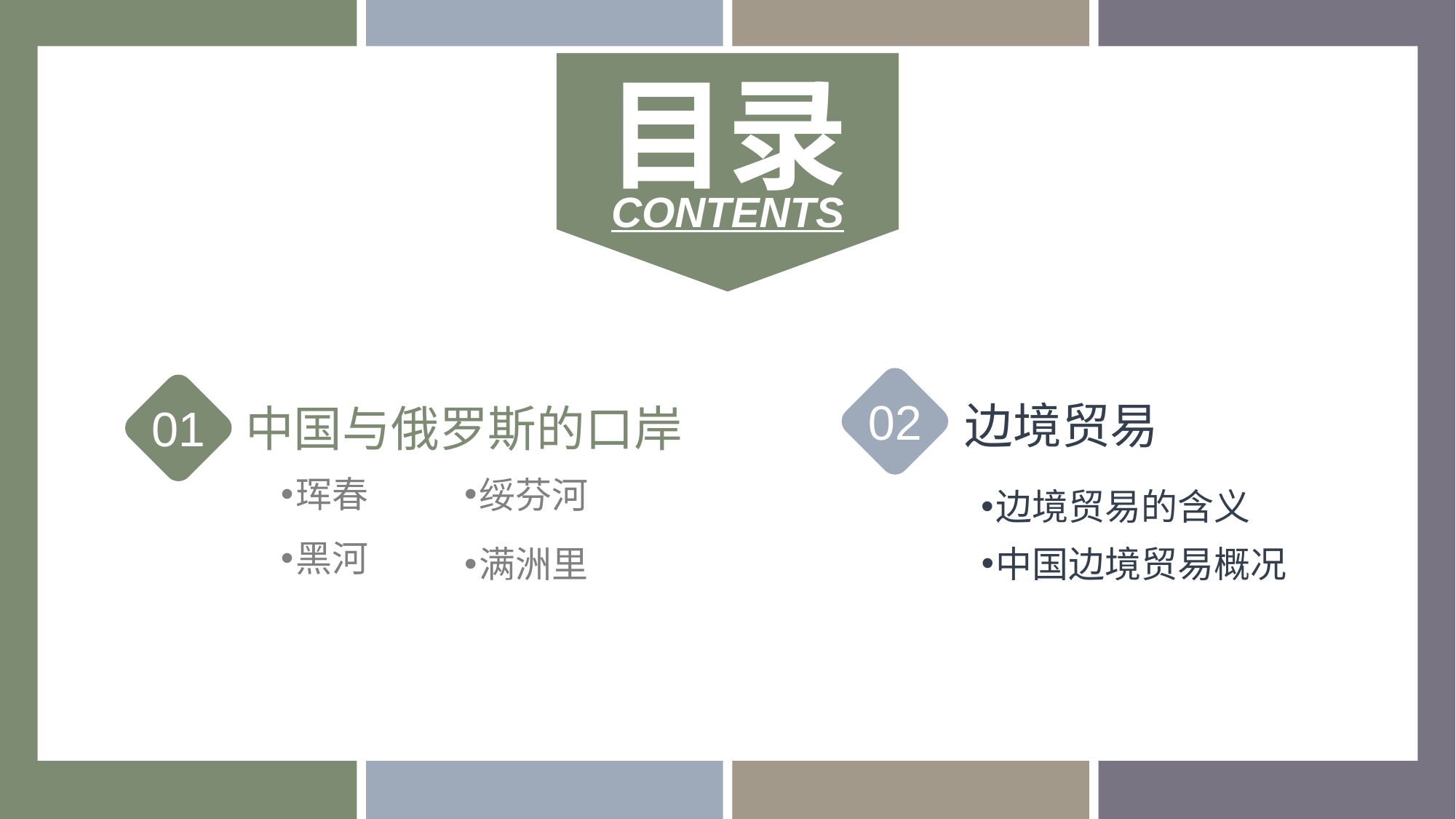

行业PPT模板http://www.1ppt.com/hangye/

目录
CONTENTS

02
边境贸易

01
中国与俄罗斯的口岸
珲春
绥芬河
边境贸易的含义
黑河
中国边境贸易概况
满洲里